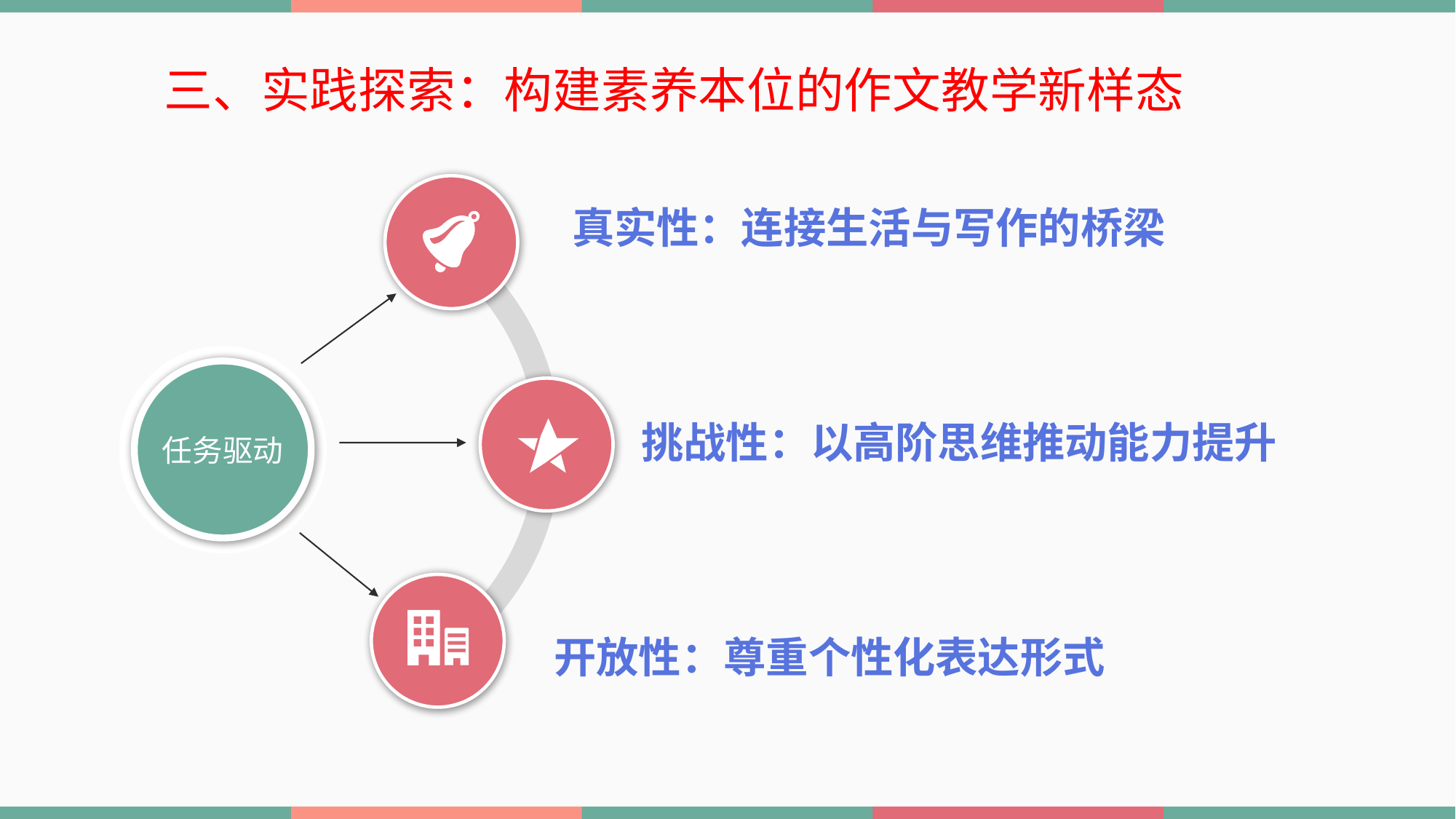

三、实践探索：构建素养本位的作文教学新样态

任务驱动

真实性：连接生活与写作的桥梁

挑战性：以高阶思维推动能力提升

开放性：尊重个性化表达形式